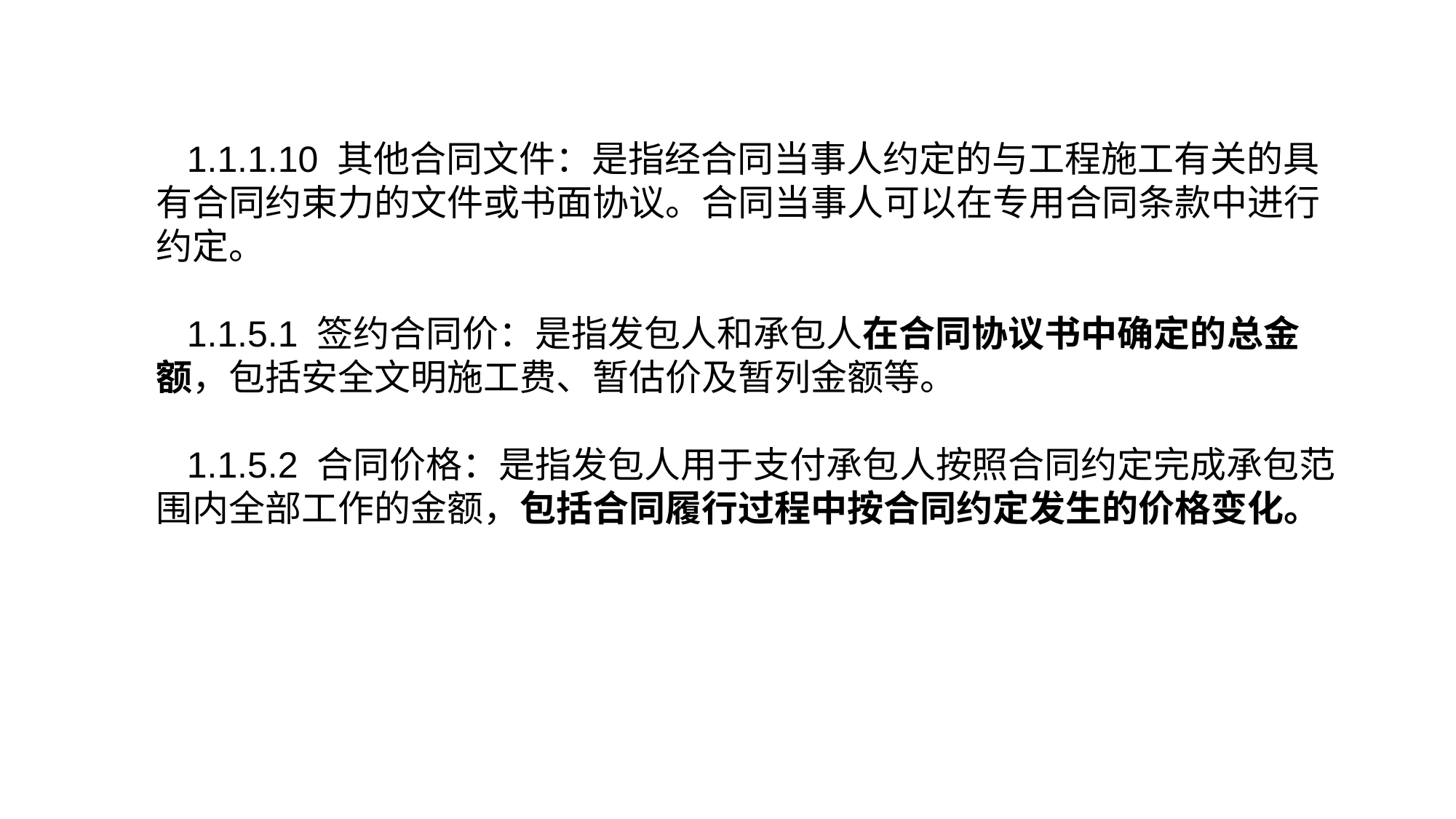

1.1.1.10 其他合同文件：是指经合同当事人约定的与工程施工有关的具有合同约束力的文件或书面协议。合同当事人可以在专用合同条款中进行约定。

   1.1.5.1 签约合同价：是指发包人和承包人在合同协议书中确定的总金额，包括安全文明施工费、暂估价及暂列金额等。

   1.1.5.2 合同价格：是指发包人用于支付承包人按照合同约定完成承包范围内全部工作的金额，包括合同履行过程中按合同约定发生的价格变化。